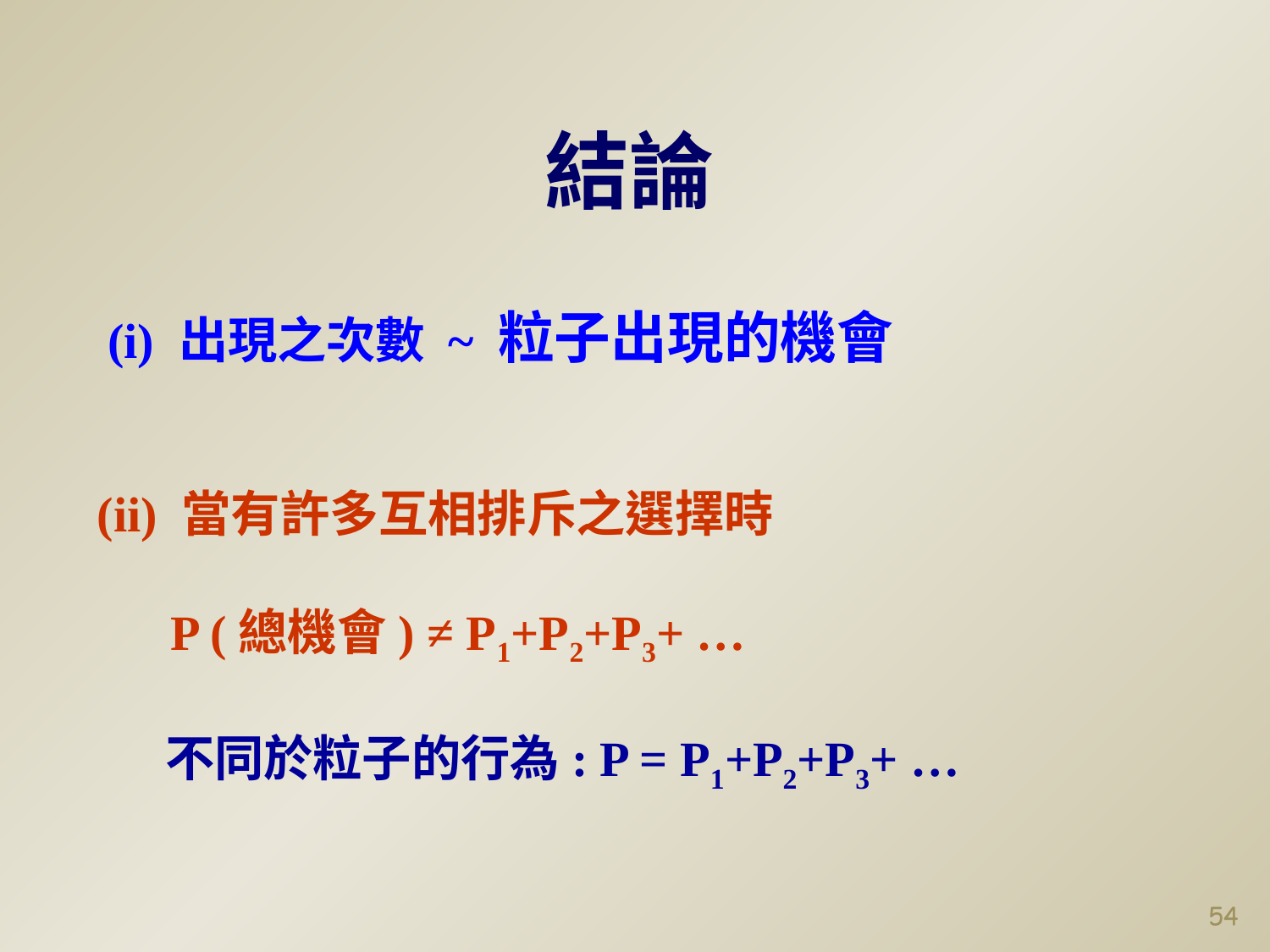

結論
(i) 出現之次數 ~ 粒子出現的機會
(ii) 當有許多互相排斥之選擇時

      P (總機會) ≠ P1+P2+P3+ …

     不同於粒子的行為: P = P1+P2+P3+ …
54